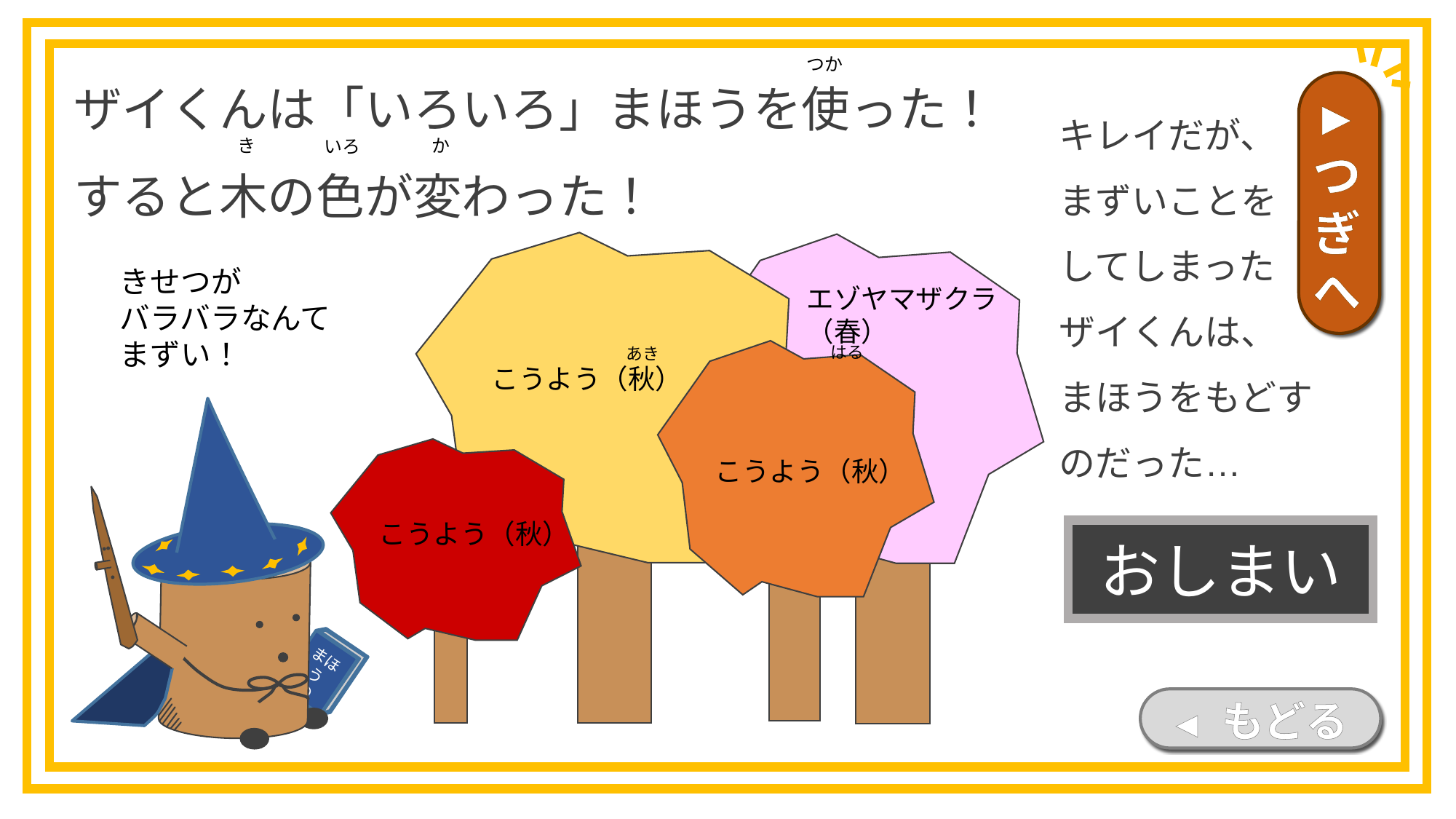

ザイくんは「いろいろ」まほうを使った！
すると木の色が変わった！
つか
►つぎへ
キレイだが、
まずいことを
してしまった
ザイくんは、
まほうをもどす
のだった…
か
き
いろ

きせつが
バラバラなんてまずい！
エゾヤマザクラ（春）
はる
あき

こうよう（秋）

まほう
の
本

こうよう（秋）

こうよう（秋）
おしまい

◄ もどる